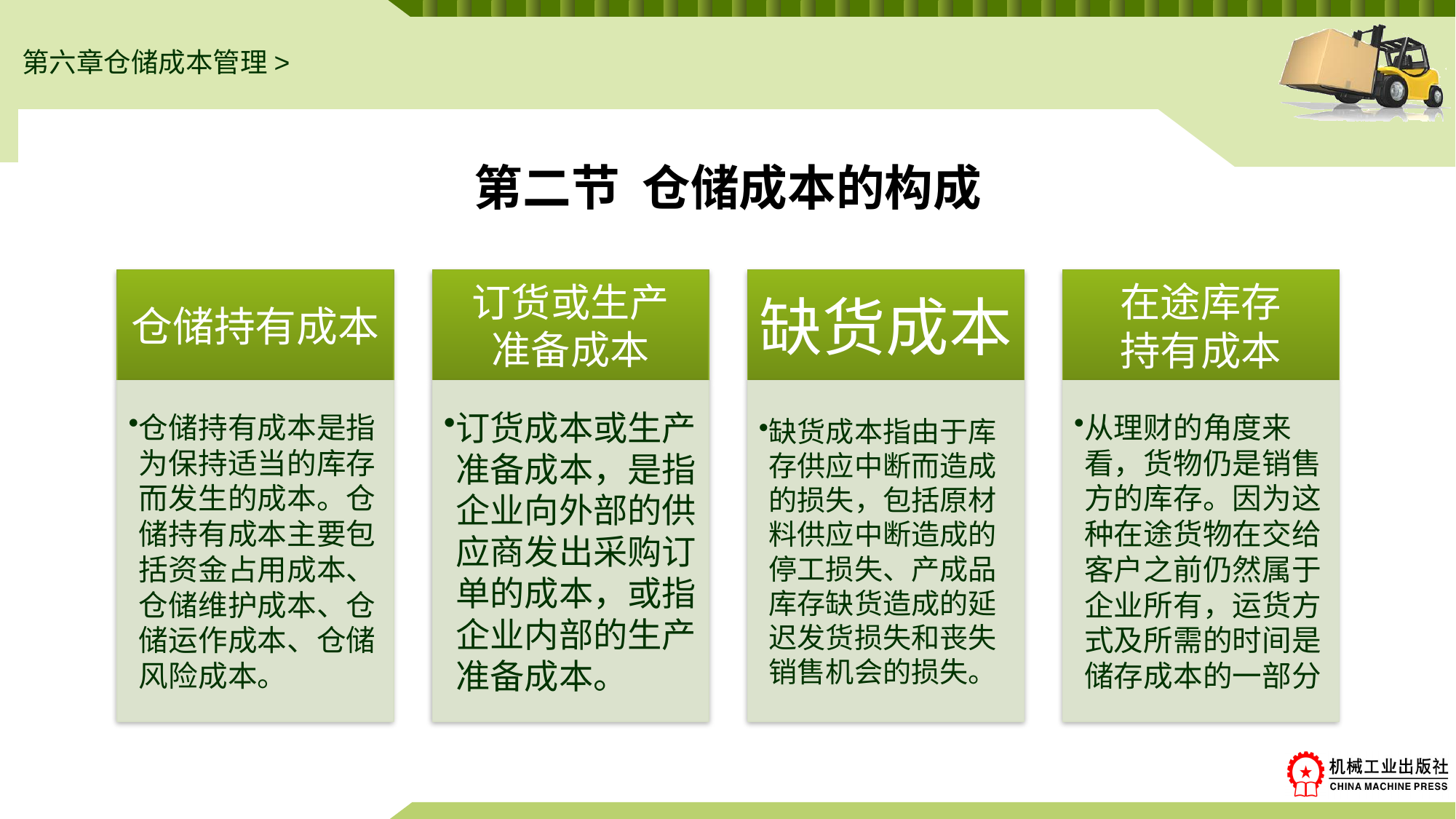

第六章仓储成本管理>
# 第二节  仓储成本的构成
仓储持有成本
仓储持有成本是指为保持适当的库存而发生的成本。仓储持有成本主要包括资金占用成本、仓储维护成本、仓储运作成本、仓储风险成本。
订货或生产
准备成本
订货成本或生产准备成本，是指企业向外部的供应商发出采购订单的成本，或指企业内部的生产准备成本。
缺货成本
缺货成本指由于库存供应中断而造成的损失，包括原材料供应中断造成的停工损失、产成品库存缺货造成的延迟发货损失和丧失销售机会的损失。
在途库存
持有成本
从理财的角度来看，货物仍是销售方的库存。因为这种在途货物在交给客户之前仍然属于企业所有，运货方式及所需的时间是储存成本的一部分